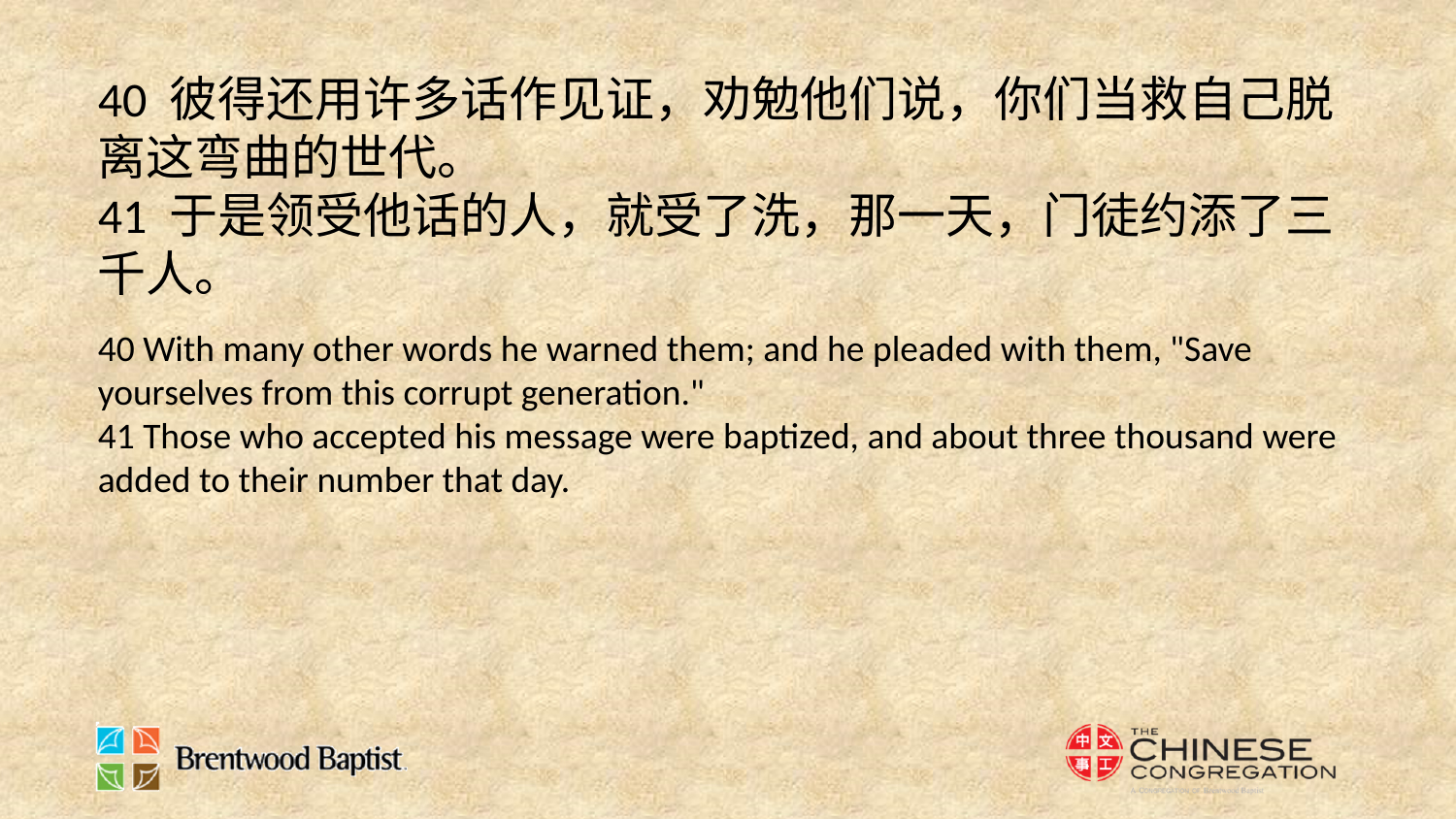

40 彼得还用许多话作见证，劝勉他们说，你们当救自己脱离这弯曲的世代。
41 于是领受他话的人，就受了洗，那一天，门徒约添了三千人。

40 With many other words he warned them; and he pleaded with them, "Save yourselves from this corrupt generation."
41 Those who accepted his message were baptized, and about three thousand were added to their number that day.